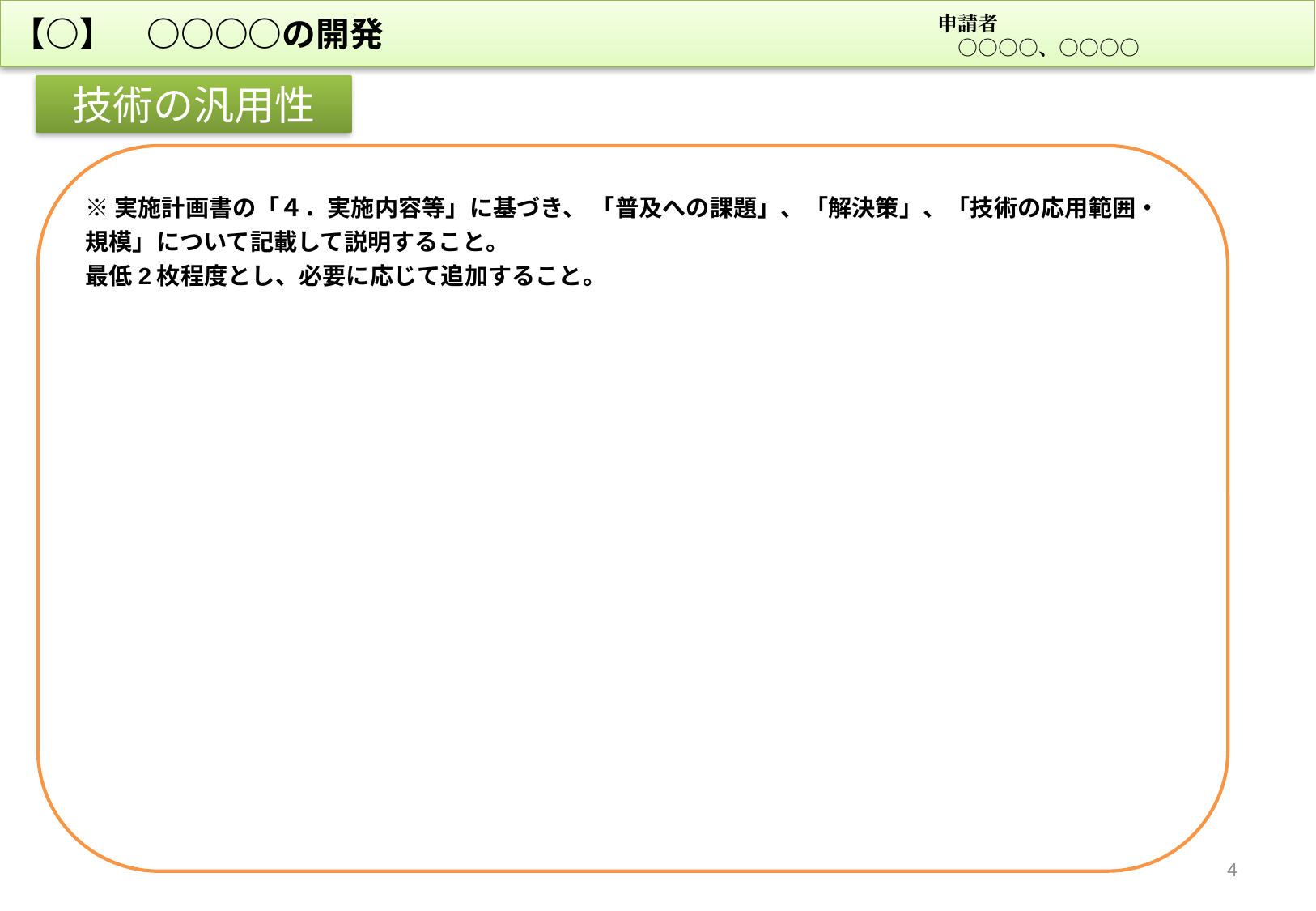

【○】　○○○○の開発
申請者
　○○○○、○○○○
技術の汎用性
※実施計画書の「４．実施内容等」に基づき、 「普及への課題」、「解決策」、「技術の応用範囲・規模」について記載して説明すること。
最低2枚程度とし、必要に応じて追加すること。
4